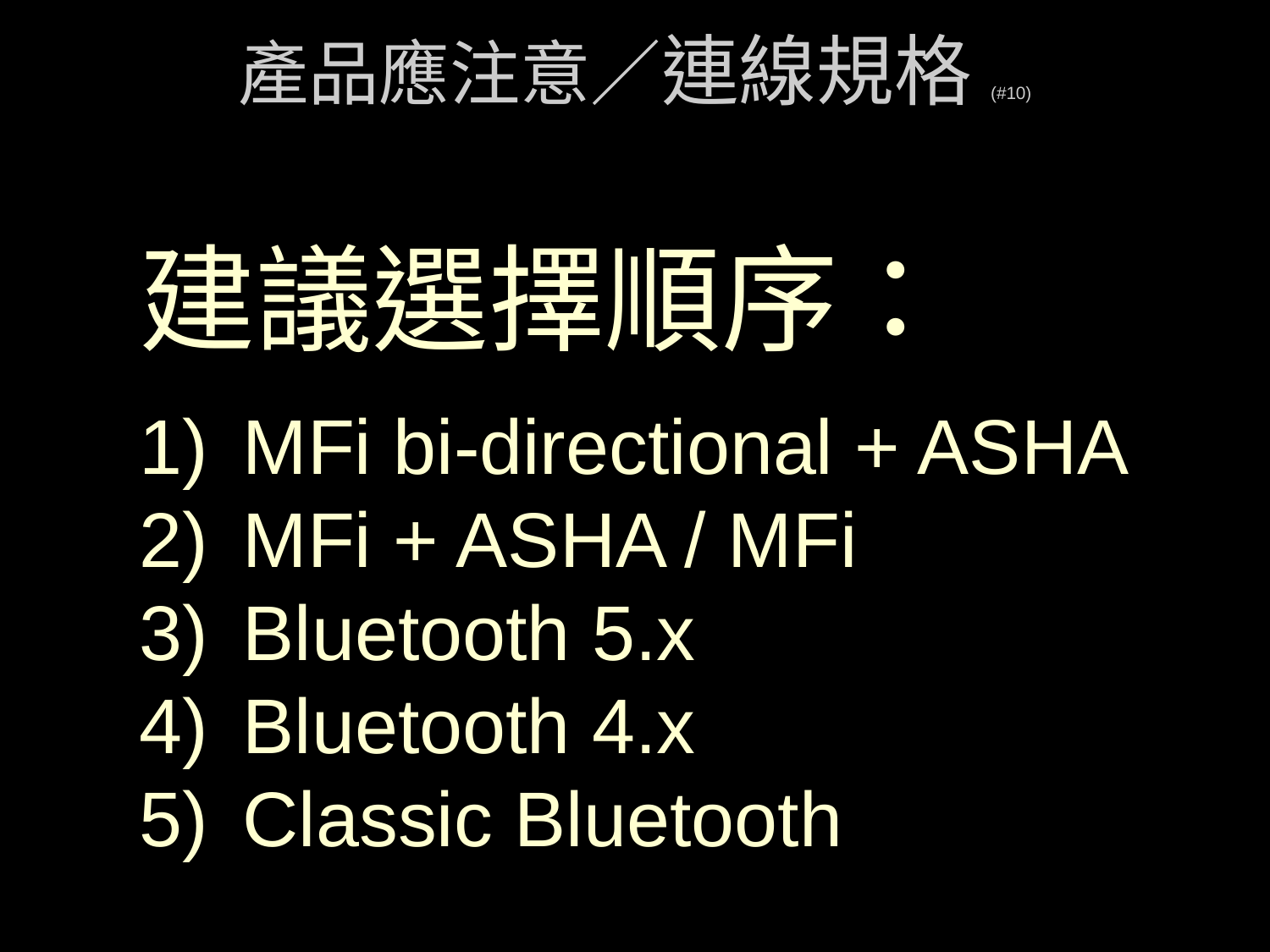

# 產品應注意／連線規格(#10)
建議選擇順序：
MFi bi-directional + ASHA
MFi + ASHA / MFi
Bluetooth 5.x
Bluetooth 4.x
Classic Bluetooth